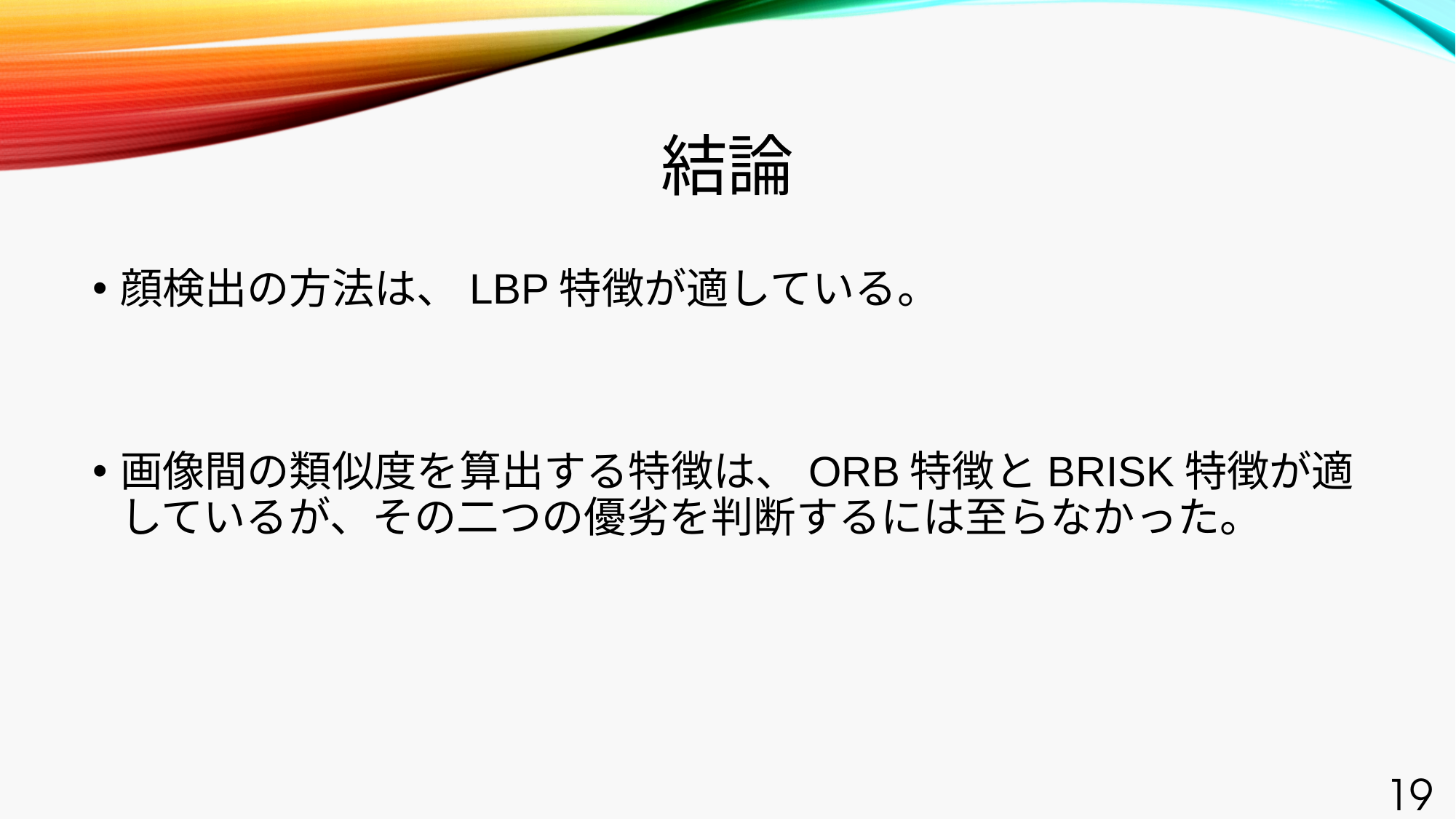

# 結論
顔検出の方法は、LBP特徴が適している。

画像間の類似度を算出する特徴は、ORB特徴とBRISK特徴が適しているが、その二つの優劣を判断するには至らなかった。
19